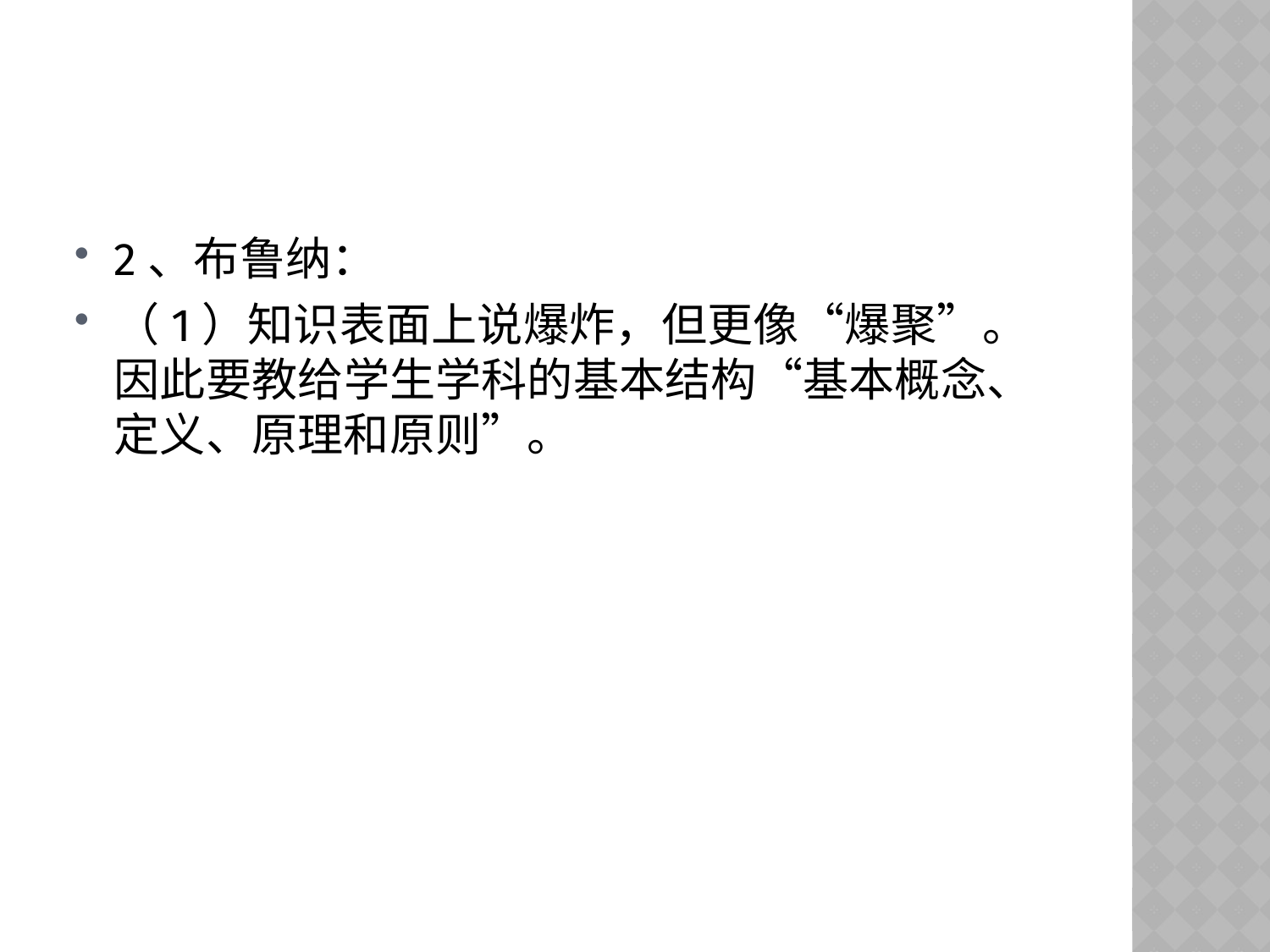

#
2、布鲁纳：
（1）知识表面上说爆炸，但更像“爆聚”。因此要教给学生学科的基本结构“基本概念、定义、原理和原则”。